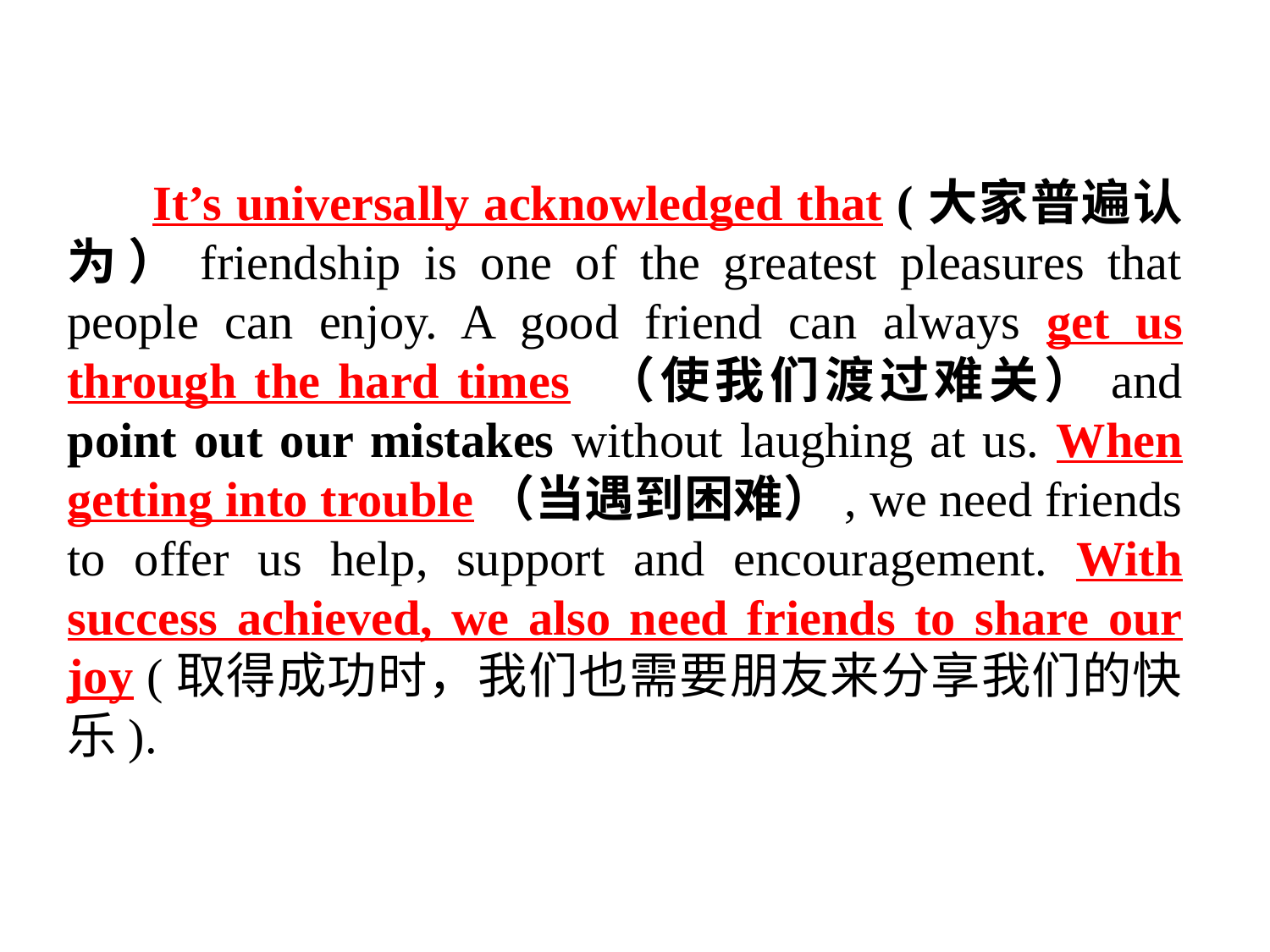

It’s universally acknowledged that (大家普遍认为）friendship is one of the greatest pleasures that people can enjoy. A good friend can always get us through the hard times （使我们渡过难关）and point out our mistakes without laughing at us. When getting into trouble（当遇到困难）, we need friends to offer us help, support and encouragement. With success achieved, we also need friends to share our joy (取得成功时，我们也需要朋友来分享我们的快乐).